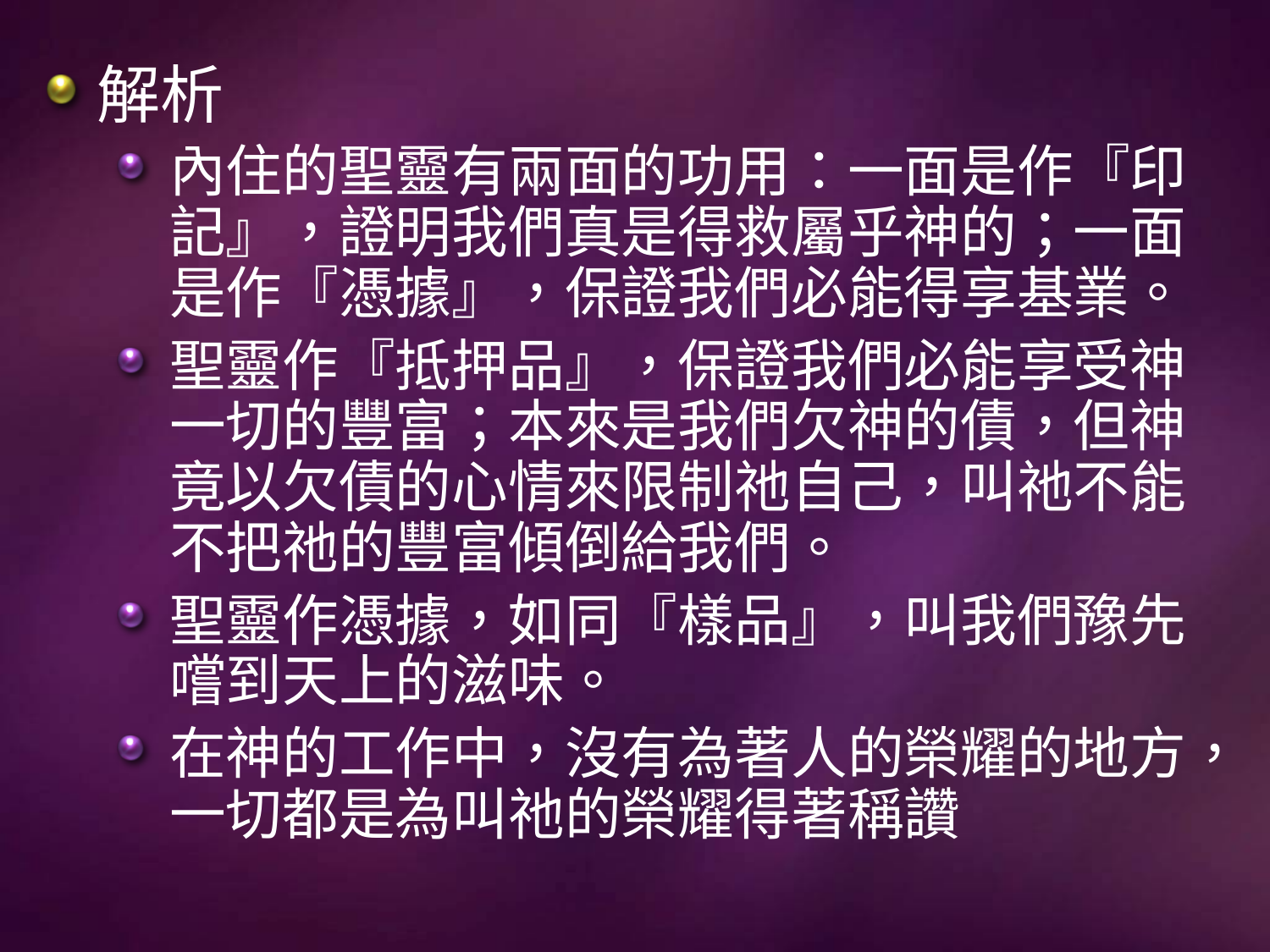

解析
內住的聖靈有兩面的功用：一面是作『印記』，證明我們真是得救屬乎神的；一面是作『憑據』，保證我們必能得享基業。
聖靈作『抵押品』，保證我們必能享受神一切的豐富；本來是我們欠神的債，但神竟以欠債的心情來限制祂自己，叫祂不能不把祂的豐富傾倒給我們。
聖靈作憑據，如同『樣品』，叫我們豫先嚐到天上的滋味。
在神的工作中，沒有為著人的榮耀的地方，一切都是為叫祂的榮耀得著稱讚